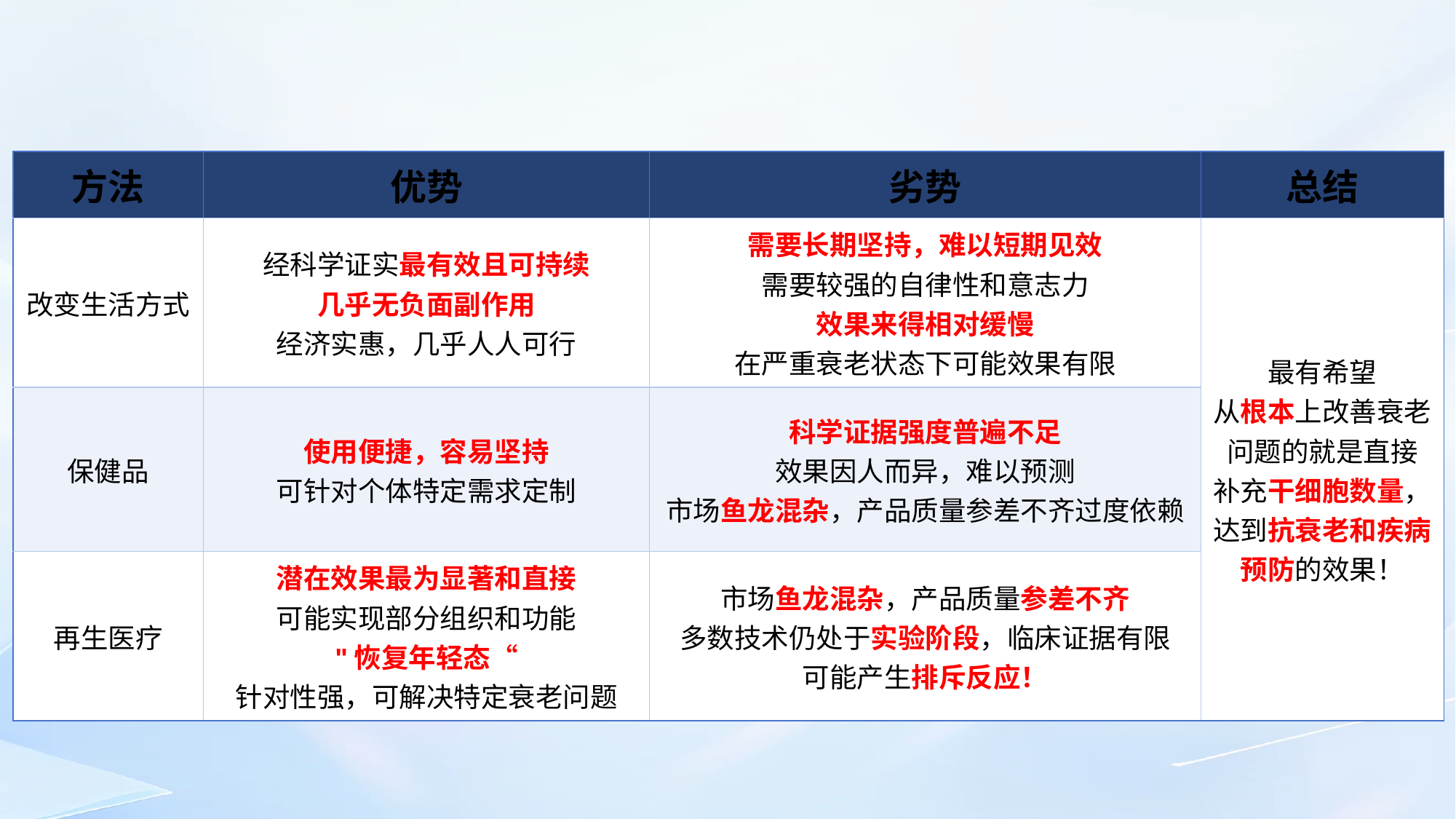

| 方法 | 优势 | 劣势 | 总结 |
| --- | --- | --- | --- |
| 改变生活方式 | 经科学证实最有效且可持续 几乎无负面副作用 经济实惠，几乎人人可行 | 需要长期坚持，难以短期见效 需要较强的自律性和意志力 效果来得相对缓慢 在严重衰老状态下可能效果有限 | 最有希望 从根本上改善衰老问题的就是直接 补充干细胞数量，达到抗衰老和疾病预防的效果！ |
| 保健品 | 使用便捷，容易坚持 可针对个体特定需求定制 | 科学证据强度普遍不足 效果因人而异，难以预测 市场鱼龙混杂，产品质量参差不齐过度依赖 |  |
| 再生医疗 | 潜在效果最为显著和直接 可能实现部分组织和功能 "恢复年轻态“ 针对性强，可解决特定衰老问题 | 市场鱼龙混杂，产品质量参差不齐 多数技术仍处于实验阶段，临床证据有限 可能产生排斥反应！ |  |